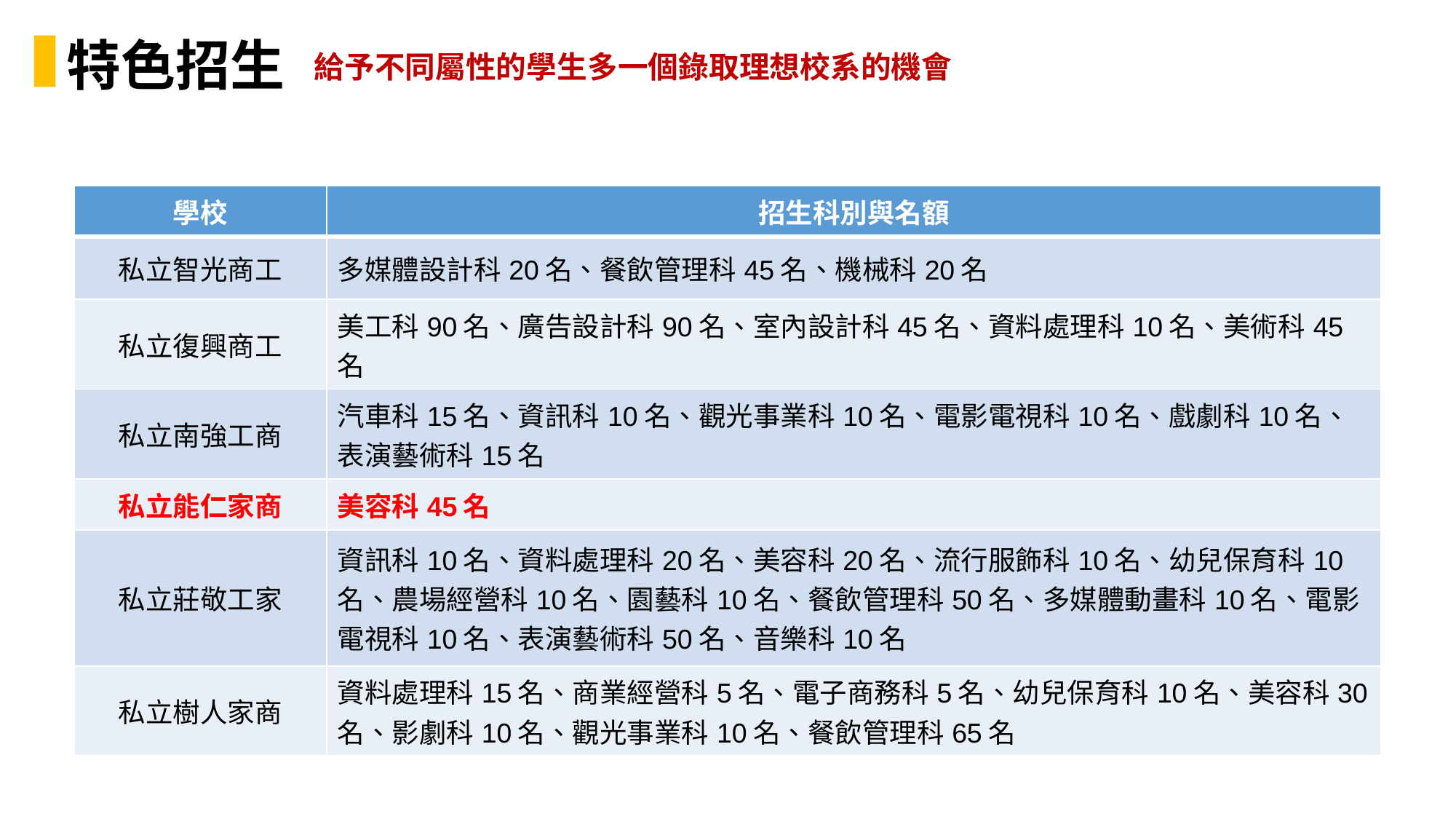

特色招生

給予不同屬性的學生多一個錄取理想校系的機會
| 學校 | 招生科別與名額 |
| --- | --- |
| 私立智光商工 | 多媒體設計科20名、餐飲管理科45名、機械科20名 |
| 私立復興商工 | 美工科90名、廣告設計科90名、室內設計科45名、資料處理科10名、美術科45名 |
| 私立南強工商 | 汽車科15名、資訊科10名、觀光事業科10名、電影電視科10名、戲劇科10名、表演藝術科15名 |
| 私立能仁家商 | 美容科45名 |
| 私立莊敬工家 | 資訊科10名、資料處理科20名、美容科20名、流行服飾科10名、幼兒保育科10名、農場經營科10名、園藝科10名、餐飲管理科50名、多媒體動畫科10名、電影電視科10名、表演藝術科50名、音樂科10名 |
| 私立樹人家商 | 資料處理科15名、商業經營科5名、電子商務科5名、幼兒保育科10名、美容科30名、影劇科10名、觀光事業科10名、餐飲管理科65名 |